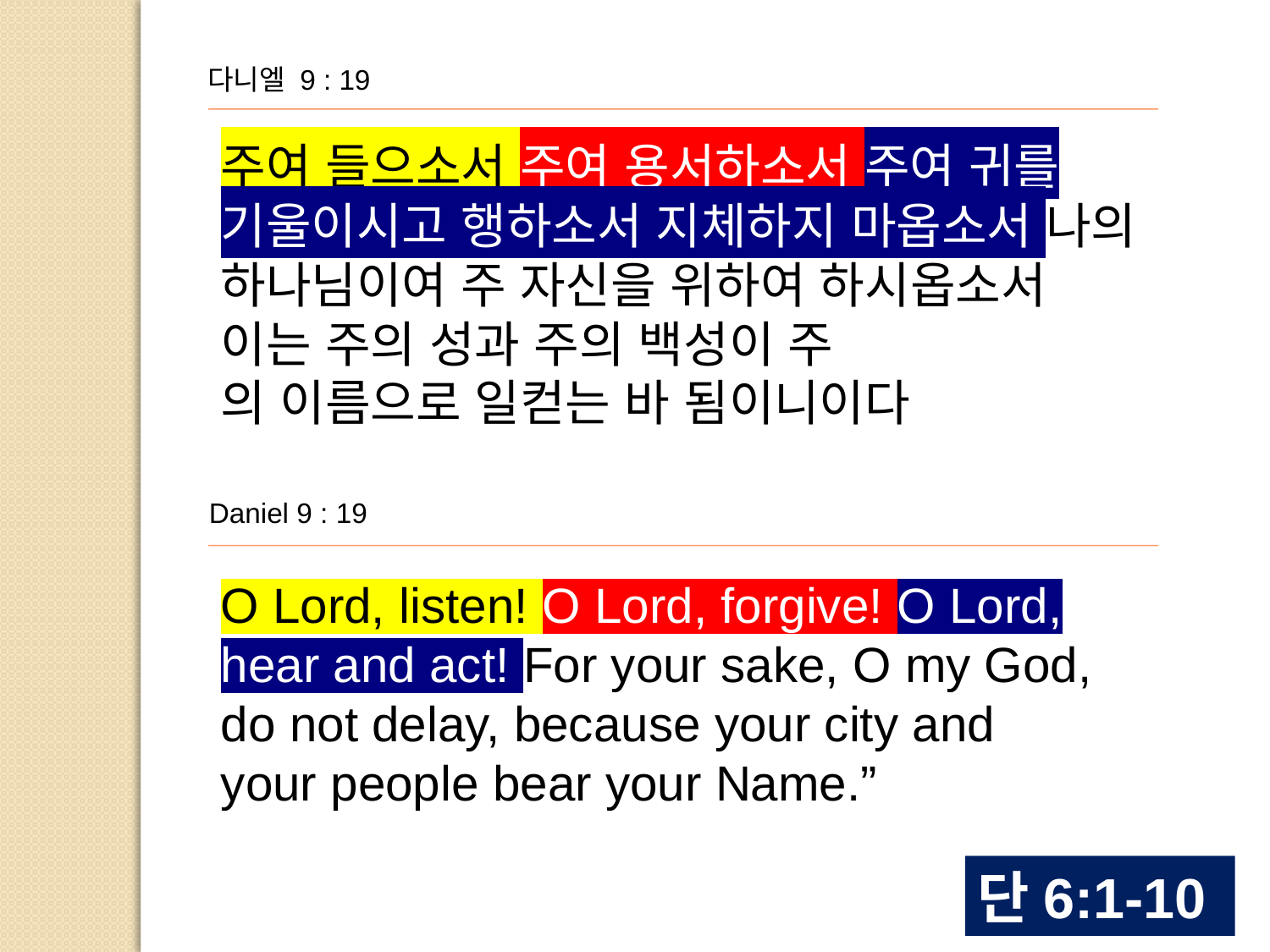

다니엘 9 : 19

주여 들으소서 주여 용서하소서 주여 귀를 기울이시고 행하소서 지체하지 마옵소서 나의 하나님이여 주 자신을 위하여 하시옵소서 이는 주의 성과 주의 백성이 주
의 이름으로 일컫는 바 됨이니이다
Daniel 9 : 19

O Lord, listen! O Lord, forgive! O Lord, hear and act! For your sake, O my God, do not delay, because your city and
your people bear your Name.”
단6:1-10